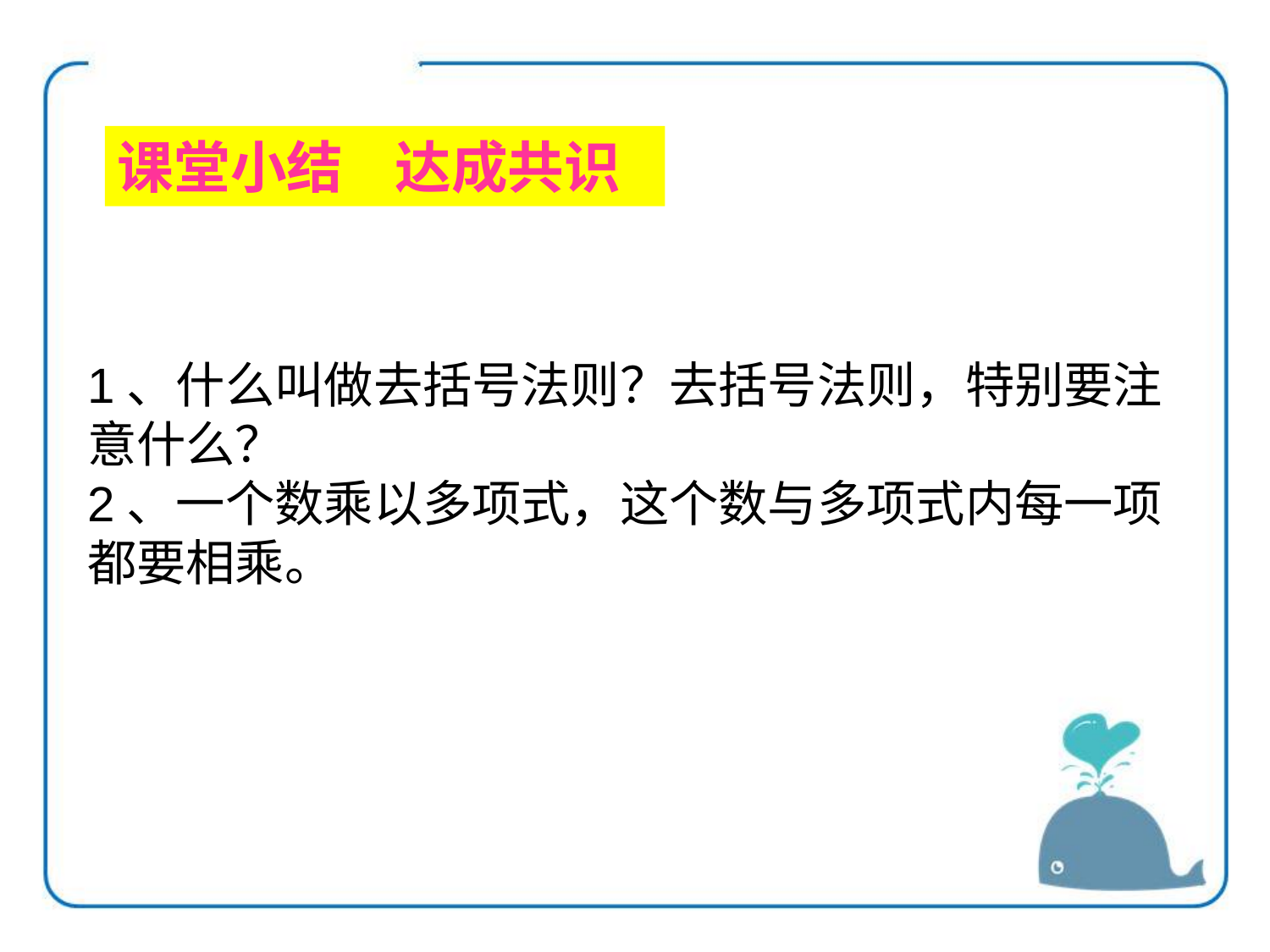

课堂小结    达成共识
1、什么叫做去括号法则？去括号法则，特别要注意什么？
2、一个数乘以多项式，这个数与多项式内每一项都要相乘。